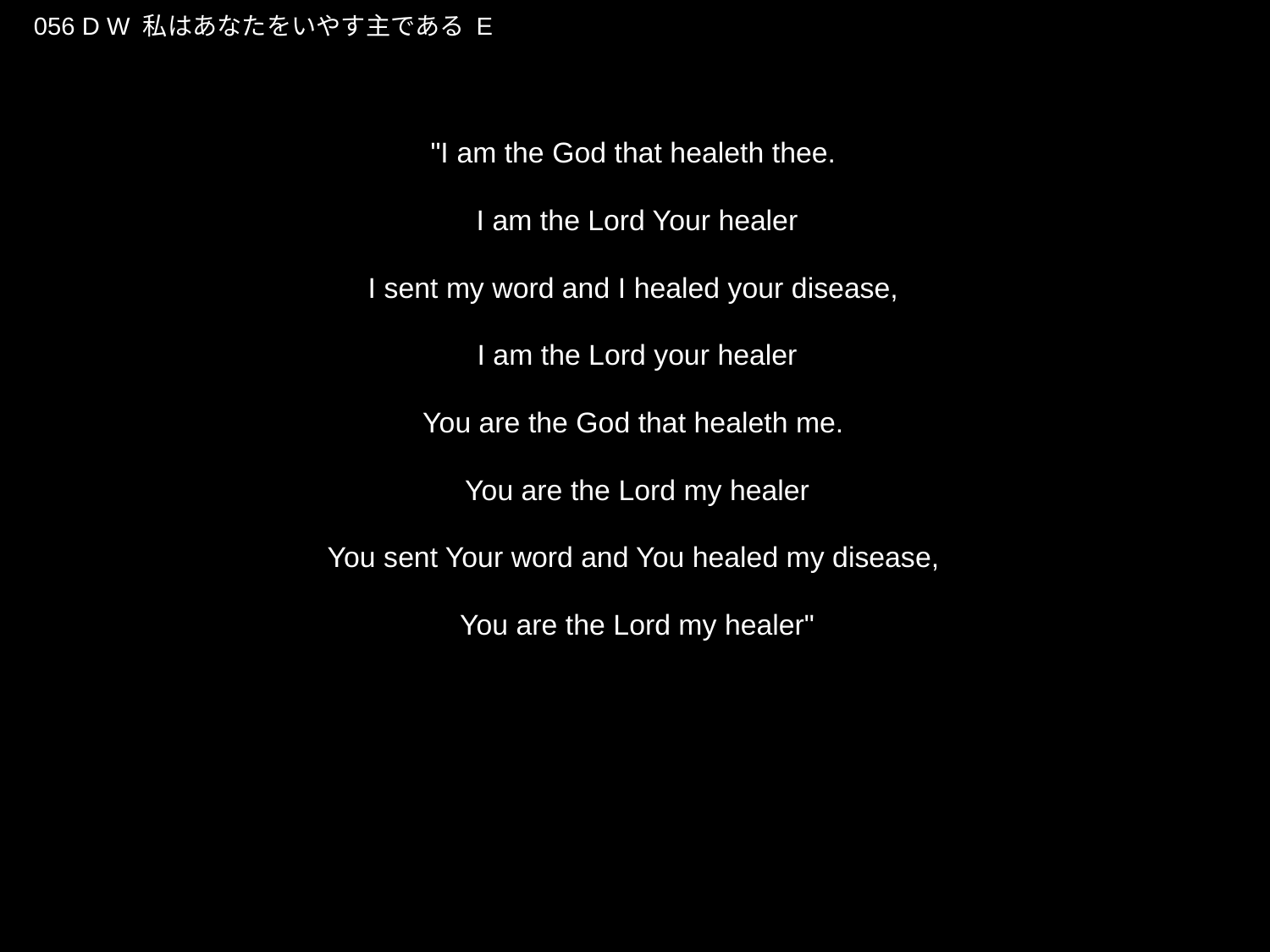

わたしはあなたをいやすしゅである
★W
056 D W 私はあなたをいやす主である E
★３
"I am the God that healeth thee.
I am the Lord Your healer
I sent my word and I healed your disease,
I am the Lord your healer
You are the God that healeth me.
You are the Lord my healer
You sent Your word and You healed my disease,
You are the Lord my healer"